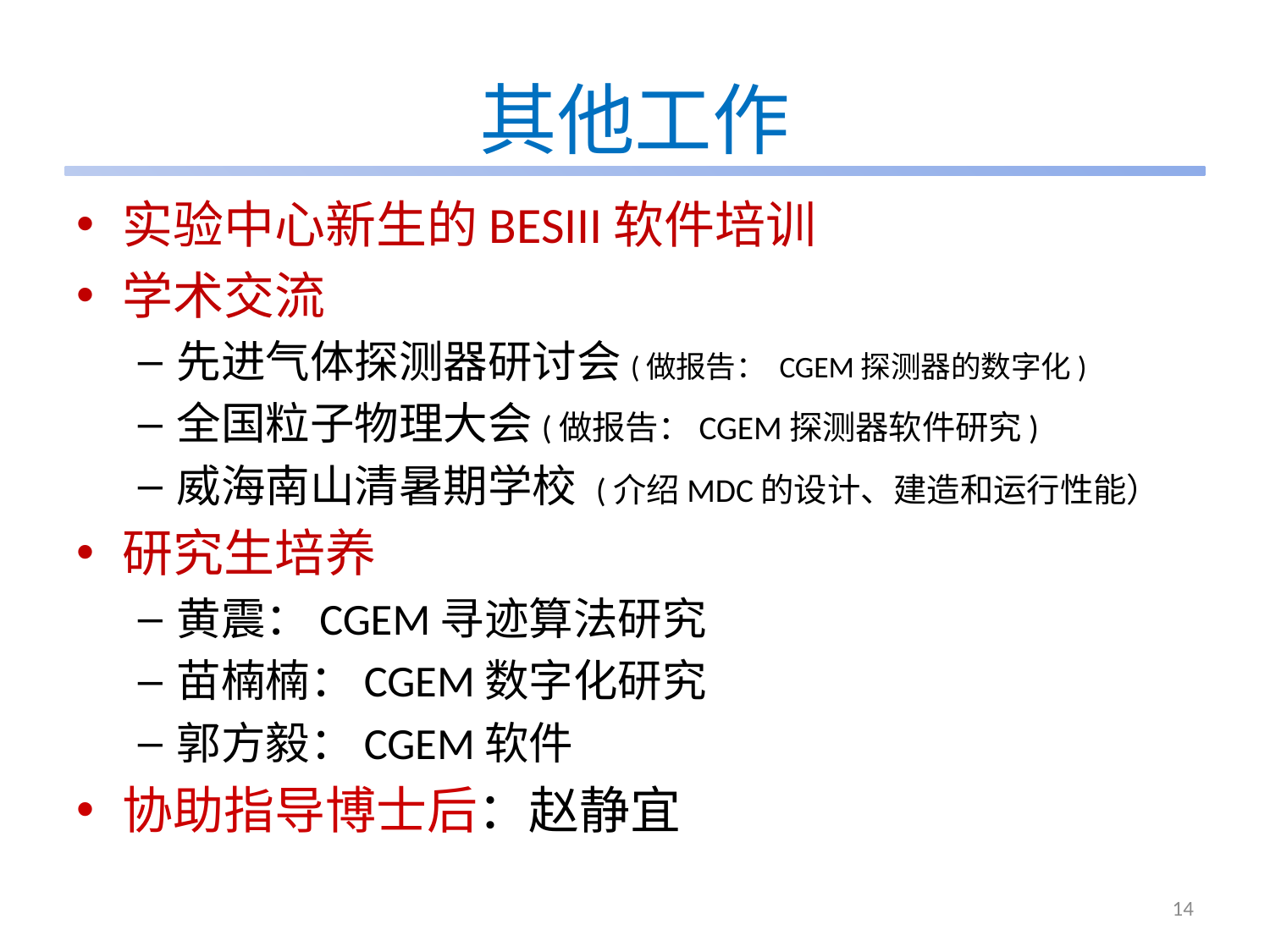

# 其他工作
实验中心新生的BESIII软件培训
学术交流
先进气体探测器研讨会(做报告： CGEM探测器的数字化)
全国粒子物理大会(做报告：CGEM探测器软件研究)
威海南山清暑期学校 (介绍MDC的设计、建造和运行性能）
研究生培养
黄震：CGEM寻迹算法研究
苗楠楠：CGEM数字化研究
郭方毅：CGEM软件
协助指导博士后：赵静宜
14